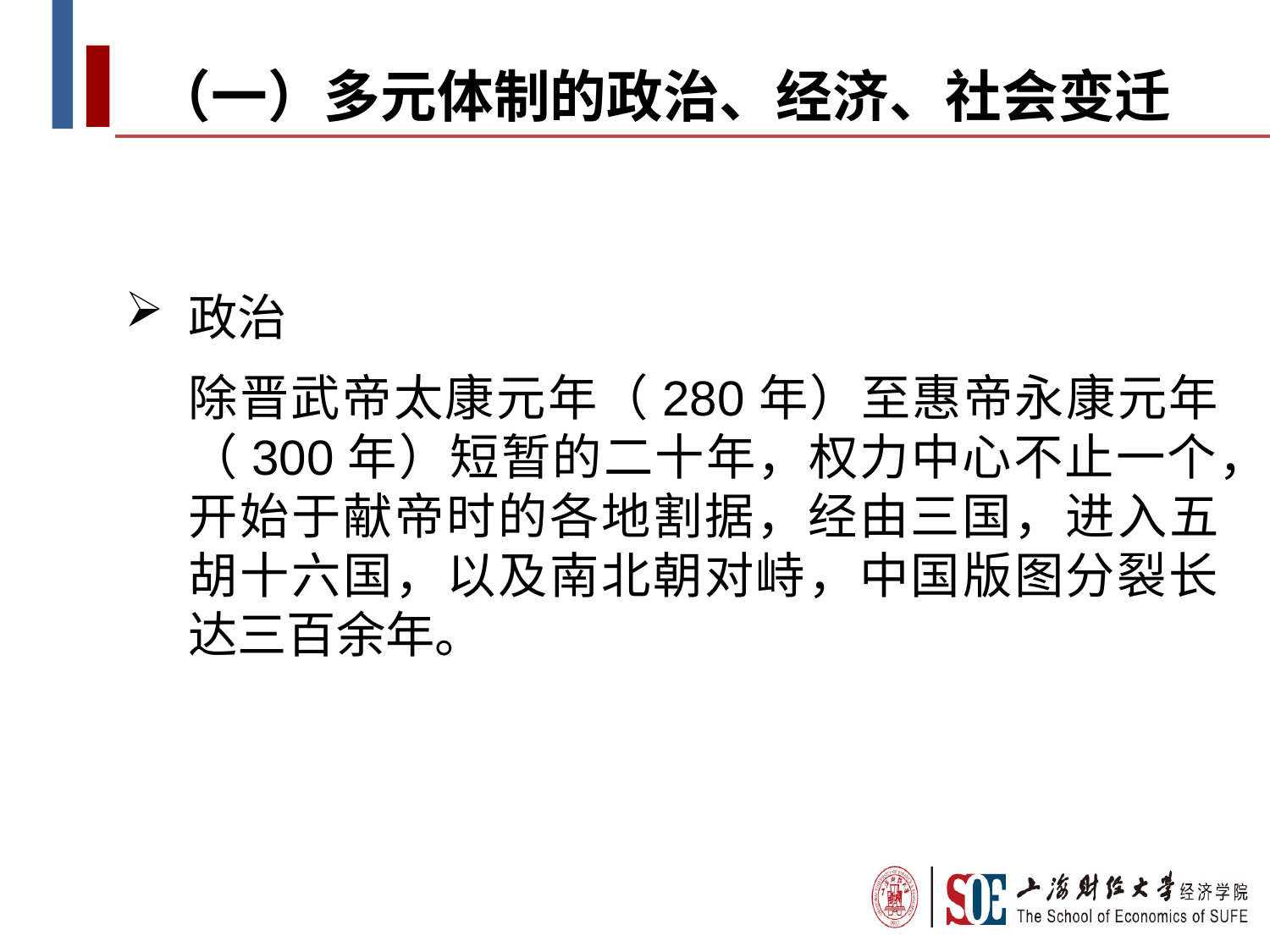

（一）多元体制的政治、经济、社会变迁
政治
除晋武帝太康元年（280年）至惠帝永康元年（300年）短暂的二十年，权力中心不止一个，开始于献帝时的各地割据，经由三国，进入五胡十六国，以及南北朝对峙，中国版图分裂长达三百余年。